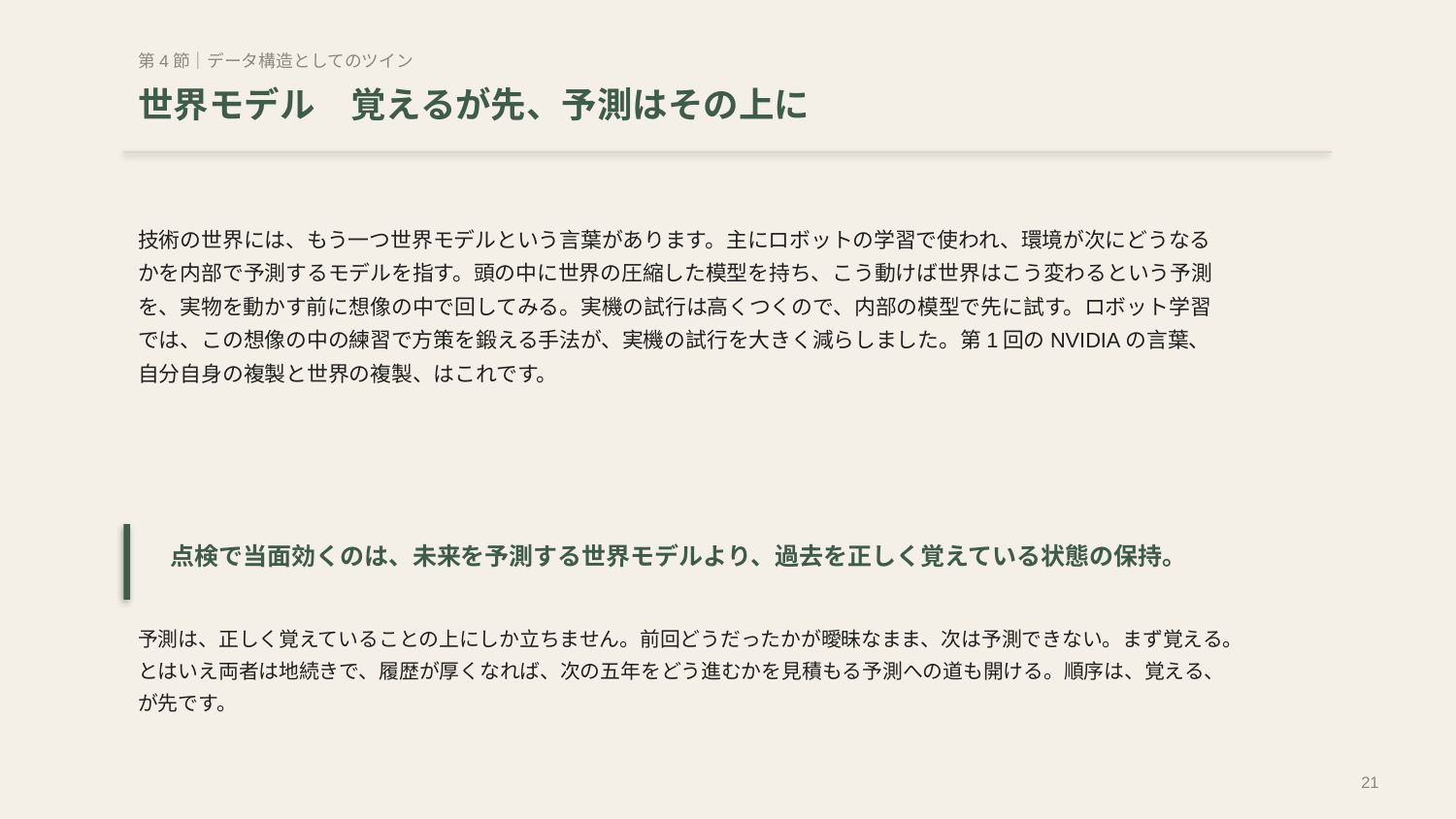

第4節｜データ構造としてのツイン
世界モデル　覚えるが先、予測はその上に

技術の世界には、もう一つ世界モデルという言葉があります。主にロボットの学習で使われ、環境が次にどうなるかを内部で予測するモデルを指す。頭の中に世界の圧縮した模型を持ち、こう動けば世界はこう変わるという予測を、実物を動かす前に想像の中で回してみる。実機の試行は高くつくので、内部の模型で先に試す。ロボット学習では、この想像の中の練習で方策を鍛える手法が、実機の試行を大きく減らしました。第1回のNVIDIAの言葉、自分自身の複製と世界の複製、はこれです。

点検で当面効くのは、未来を予測する世界モデルより、過去を正しく覚えている状態の保持。
予測は、正しく覚えていることの上にしか立ちません。前回どうだったかが曖昧なまま、次は予測できない。まず覚える。とはいえ両者は地続きで、履歴が厚くなれば、次の五年をどう進むかを見積もる予測への道も開ける。順序は、覚える、が先です。
21